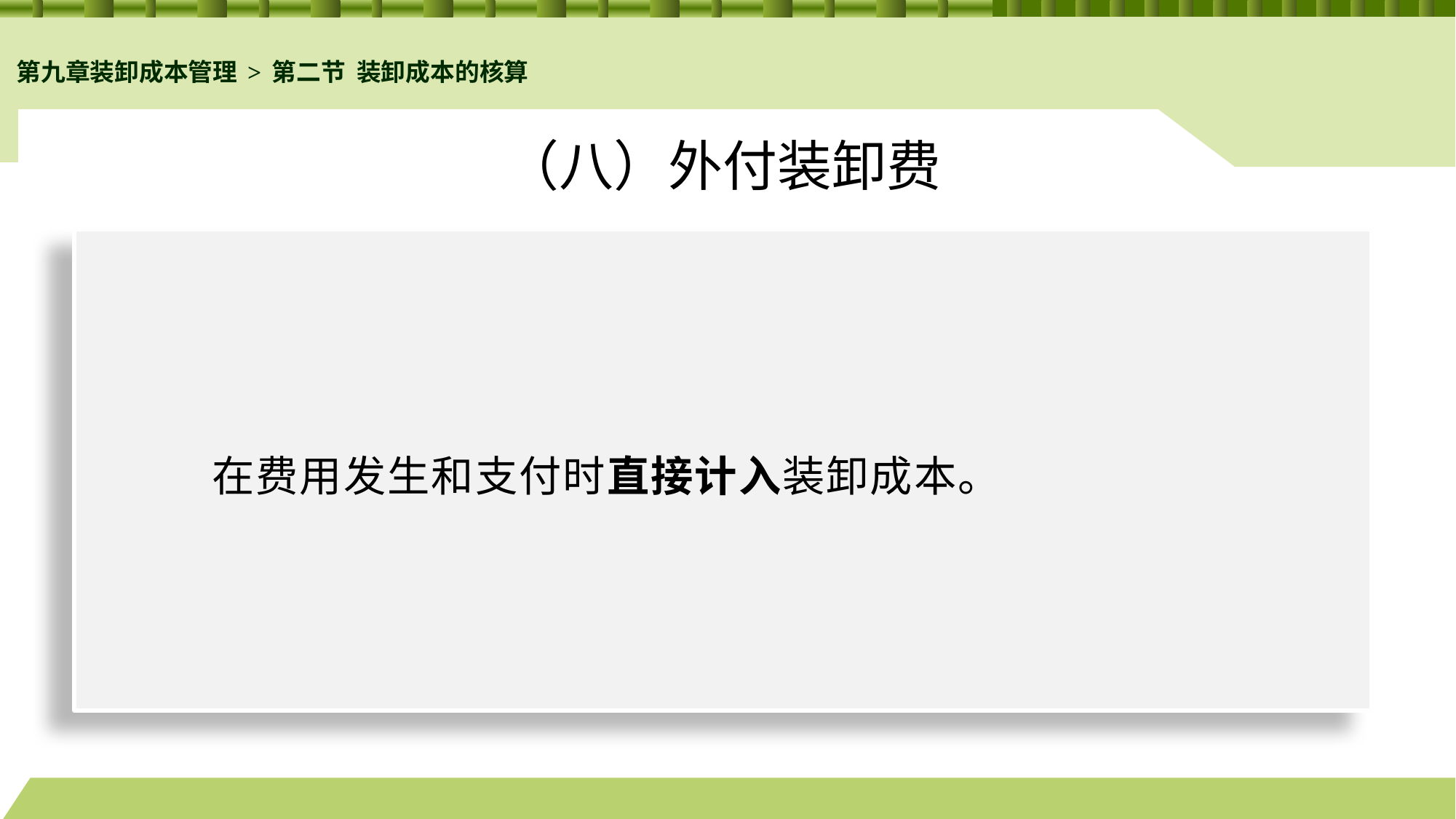

第九章装卸成本管理>第二节  装卸成本的核算
# （八）外付装卸费
在费用发生和支付时直接计入装卸成本。